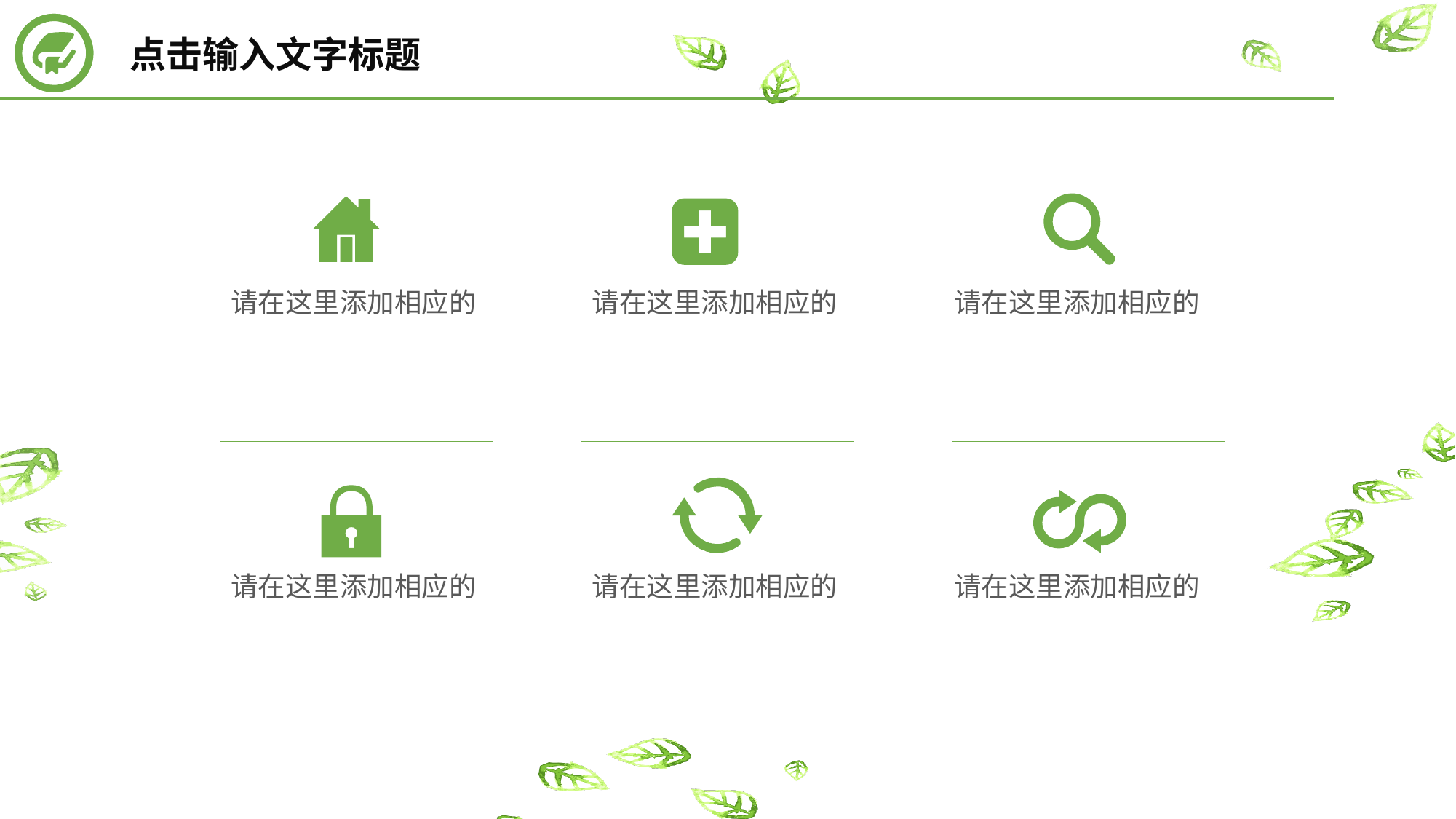

点击输入文字标题

请在这里添加相应的
请在这里添加相应的
请在这里添加相应的

请在这里添加相应的
请在这里添加相应的
请在这里添加相应的